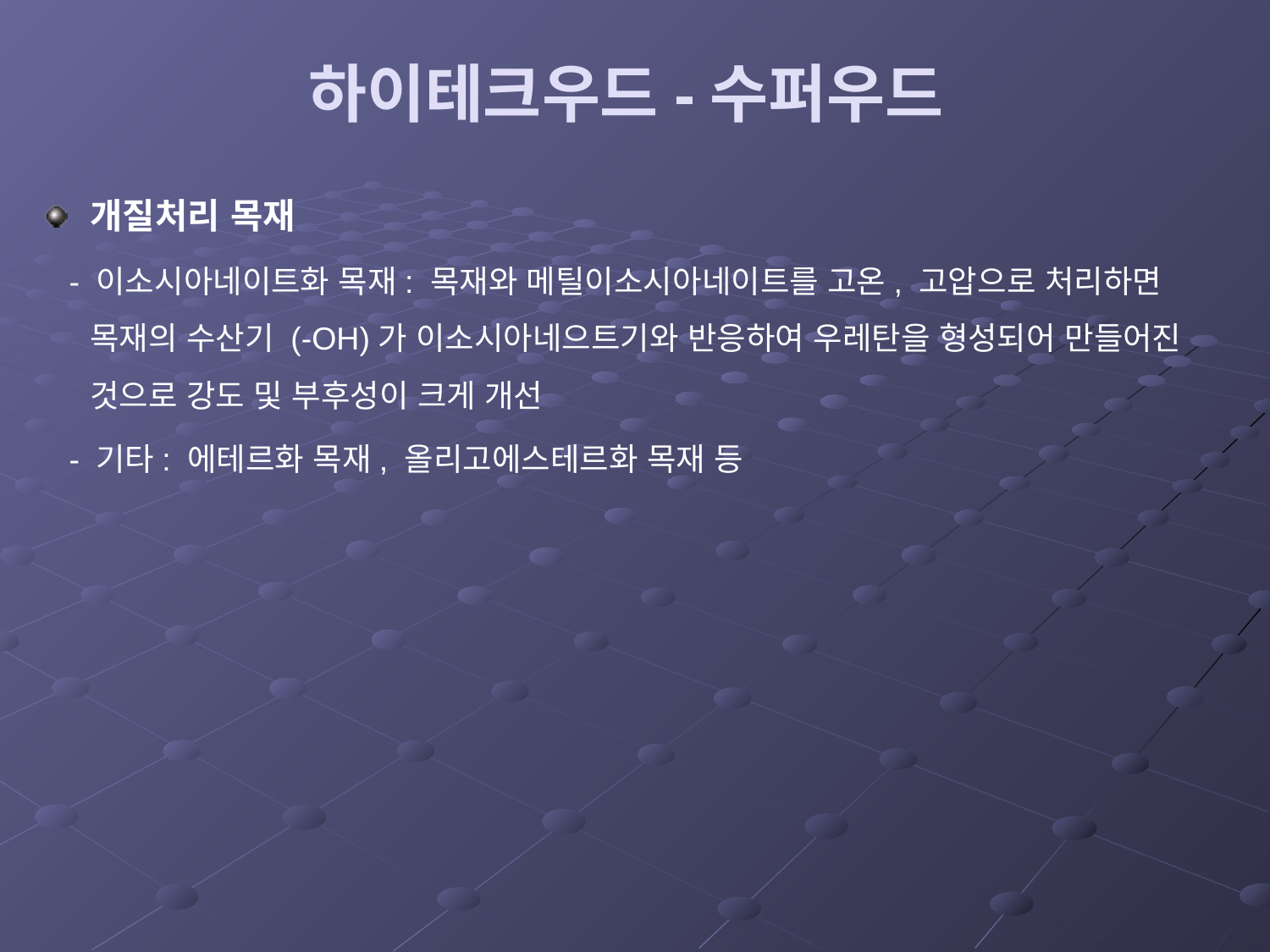

# 하이테크우드-수퍼우드
개질처리 목재
   - 이소시아네이트화 목재: 목재와 메틸이소시아네이트를 고온, 고압으로 처리하면 목재의 수산기 (-OH)가 이소시아네으트기와 반응하여 우레탄을 형성되어 만들어진 것으로 강도 및 부후성이 크게 개선
   - 기타: 에테르화 목재, 올리고에스테르화 목재 등